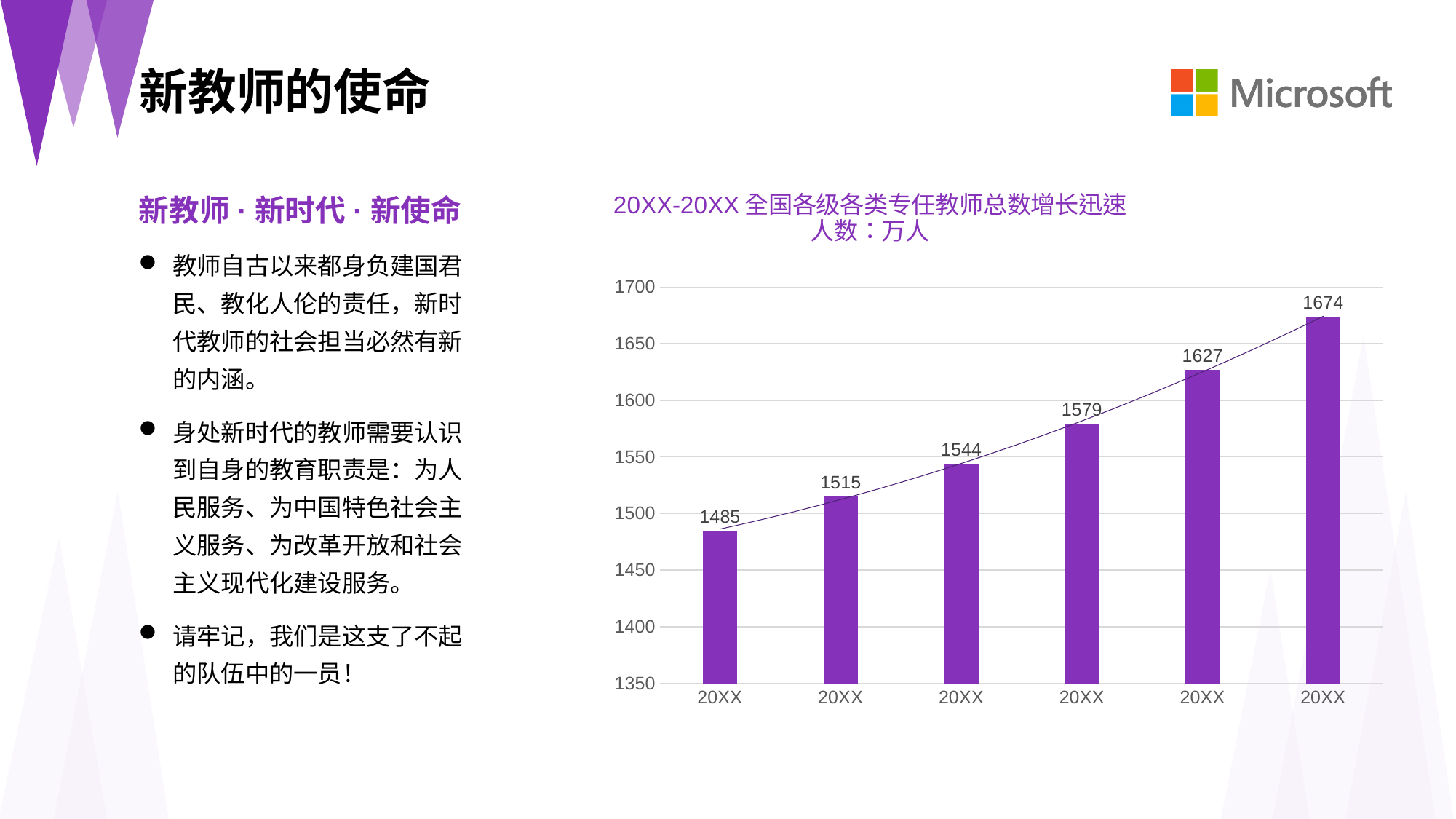

新教师的使命

### Chart: 20XX-20XX全国各级各类专任教师总数增长迅速
人数：万人

| Category | 系列 1 |
|---|---|
| 20XX | 1485.0 |
| 20XX | 1515.0 |
| 20XX | 1544.0 |
| 20XX | 1579.0 |
| 20XX | 1627.0 |
| 20XX | 1674.0 |
新教师·新时代·新使命
教师自古以来都身负建国君民、教化人伦的责任，新时代教师的社会担当必然有新的内涵。
身处新时代的教师需要认识到自身的教育职责是：为人民服务、为中国特色社会主义服务、为改革开放和社会主义现代化建设服务。
请牢记，我们是这支了不起的队伍中的一员！